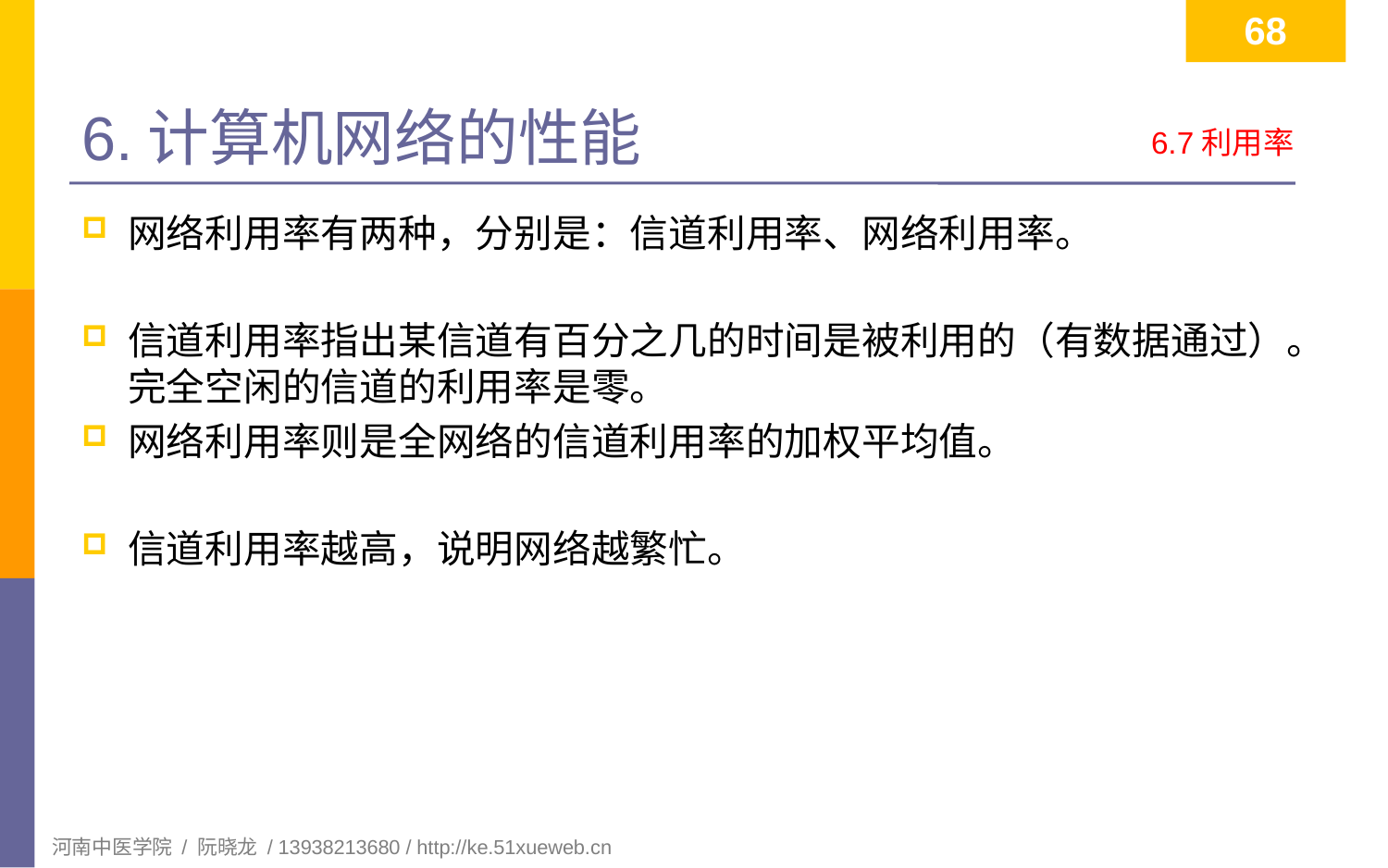

68
# 6.计算机网络的性能
6.7利用率
网络利用率有两种，分别是：信道利用率、网络利用率。

信道利用率指出某信道有百分之几的时间是被利用的（有数据通过）。完全空闲的信道的利用率是零。
网络利用率则是全网络的信道利用率的加权平均值。

信道利用率越高，说明网络越繁忙。